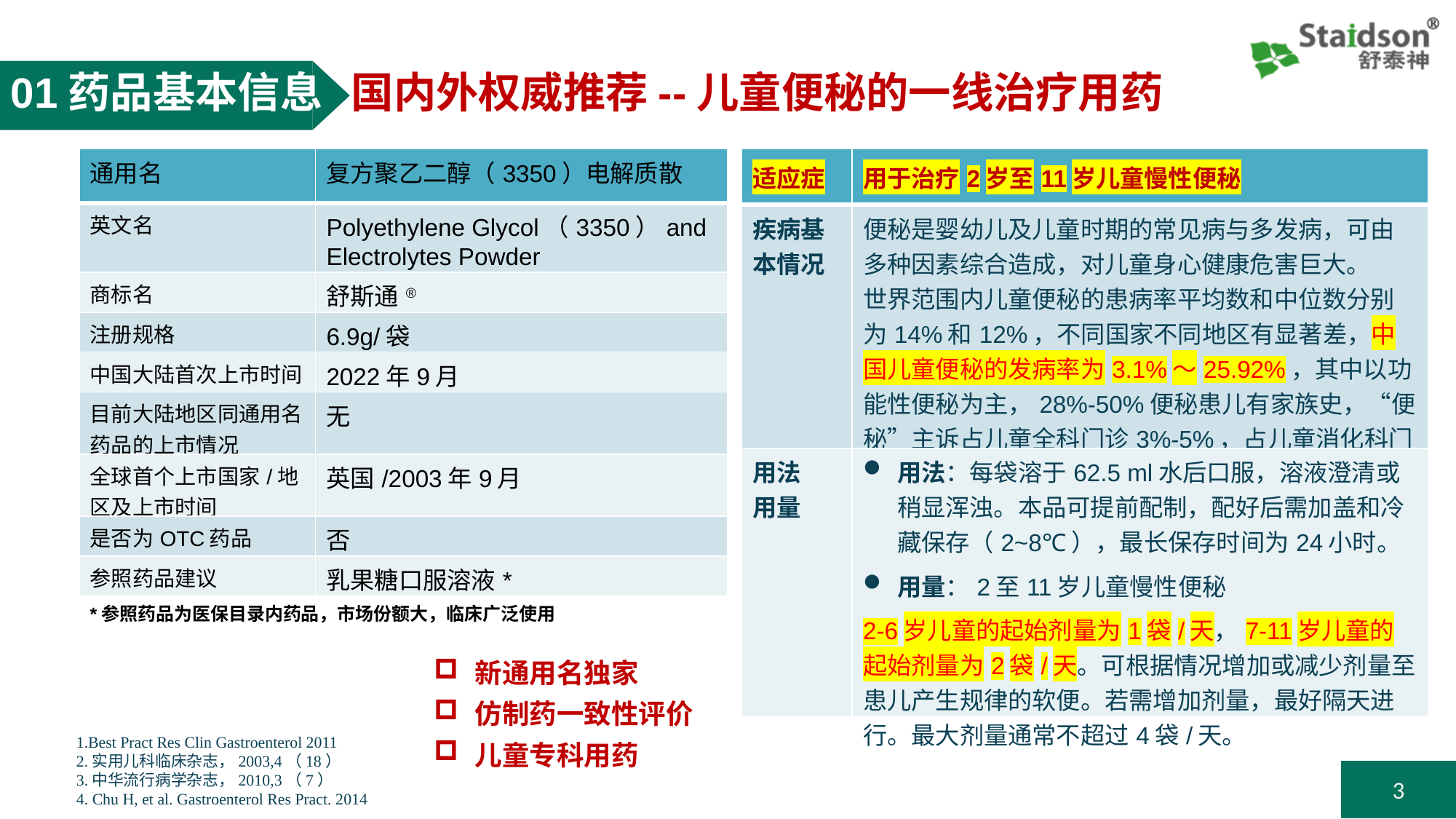

01药品基本信息   国内外权威推荐--儿童便秘的一线治疗用药

| 通用名 | 复方聚乙二醇（3350）电解质散 |
| --- | --- |
| 英文名 | Polyethylene Glycol（3350）and Electrolytes Powder |
| 商标名 | 舒斯通® |
| 注册规格 | 6.9g/袋 |
| 中国大陆首次上市时间 | 2022年9月 |
| 目前大陆地区同通用名药品的上市情况 | 无 |
| 全球首个上市国家/地区及上市时间 | 英国/2003年9月 |
| 是否为OTC药品 | 否 |
| 参照药品建议 | 乳果糖口服溶液\* |
| 适应症 | 用于治疗2岁至11岁儿童慢性便秘 |
| --- | --- |
| 疾病基本情况 | 便秘是婴幼儿及儿童时期的常见病与多发病，可由多种因素综合造成，对儿童身心健康危害巨大。 世界范围内儿童便秘的患病率平均数和中位数分别为14%和12%，不同国家不同地区有显著差，中国儿童便秘的发病率为3.1%～25.92%，其中以功能性便秘为主，28%-50%便秘患儿有家族史，“便秘”主诉占儿童全科门诊3%-5%，占儿童消化科门诊的35%。 |
| 用法 用量 | 用法：每袋溶于62.5 ml水后口服，溶液澄清或稍显浑浊。本品可提前配制，配好后需加盖和冷藏保存（2~8℃），最长保存时间为24小时。 用量：2至11岁儿童慢性便秘 2-6岁儿童的起始剂量为1袋/天，7-11岁儿童的起始剂量为2袋/天。可根据情况增加或减少剂量至患儿产生规律的软便。若需增加剂量，最好隔天进行。最大剂量通常不超过4袋/天。 |
*参照药品为医保目录内药品，市场份额大，临床广泛使用
新通用名独家
仿制药一致性评价
儿童专科用药
1.Best Pract Res Clin Gastroenterol 2011
2.实用儿科临床杂志，2003,4（18）
3.中华流行病学杂志，2010,3（7）
4. Chu H, et al. Gastroenterol Res Pract. 2014